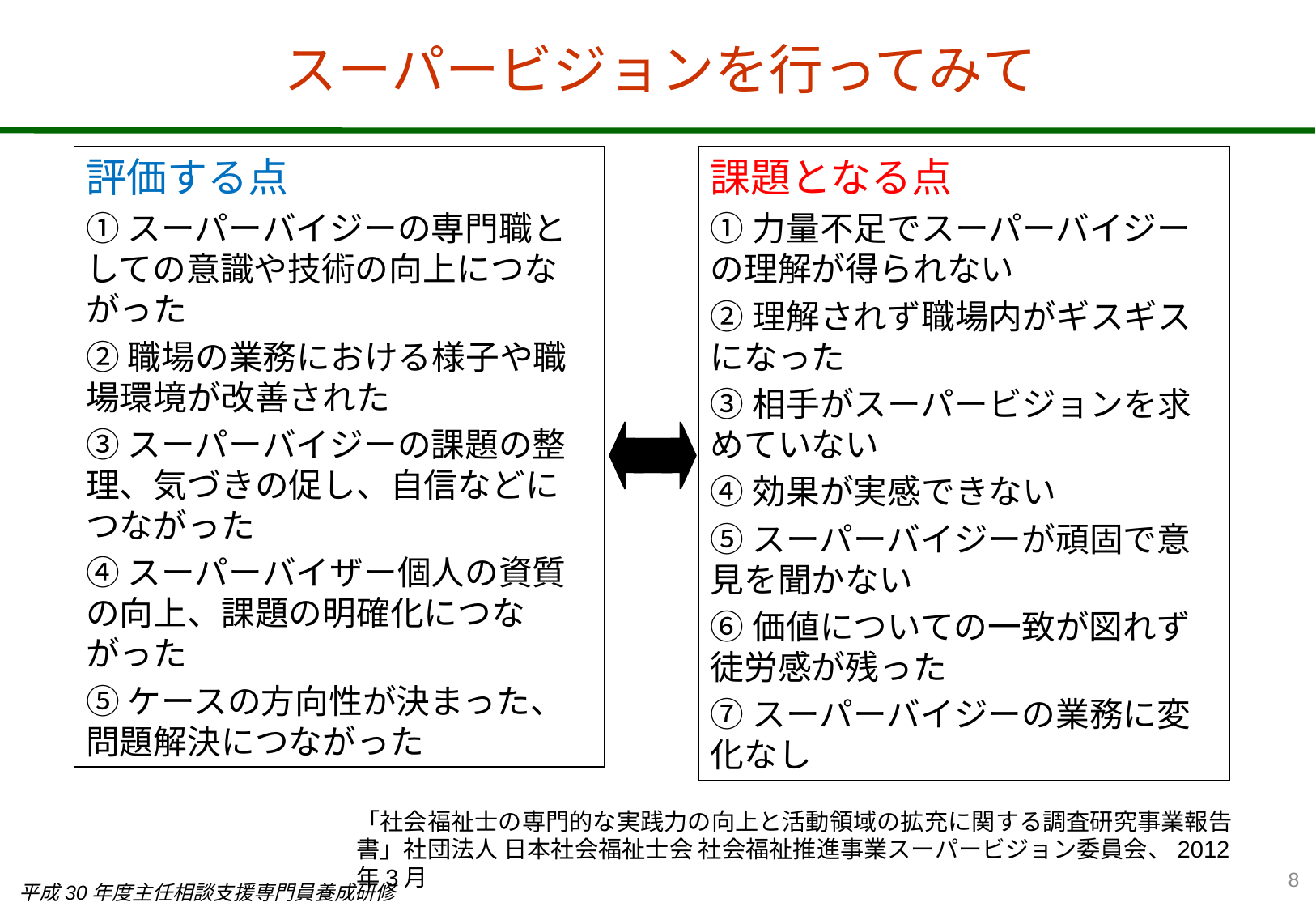

スーパービジョンを行ってみて

評価する点
①スーパーバイジーの専門職としての意識や技術の向上につながった
②職場の業務における様子や職場環境が改善された
③スーパーバイジーの課題の整理、気づきの促し、自信などにつながった
④スーパーバイザー個人の資質の向上、課題の明確化につながった
⑤ケースの方向性が決まった、問題解決につながった
課題となる点
①力量不足でスーパーバイジーの理解が得られない
②理解されず職場内がギスギスになった
③相手がスーパービジョンを求めていない
④効果が実感できない
⑤スーパーバイジーが頑固で意見を聞かない
⑥価値についての一致が図れず徒労感が残った
⑦スーパーバイジーの業務に変化なし

「社会福祉士の専門的な実践力の向上と活動領域の拡充に関する調査研究事業報告書」社団法人 日本社会福祉士会 社会福祉推進事業スーパービジョン委員会、2012 年3月
8
平成30年度主任相談支援専門員養成研修